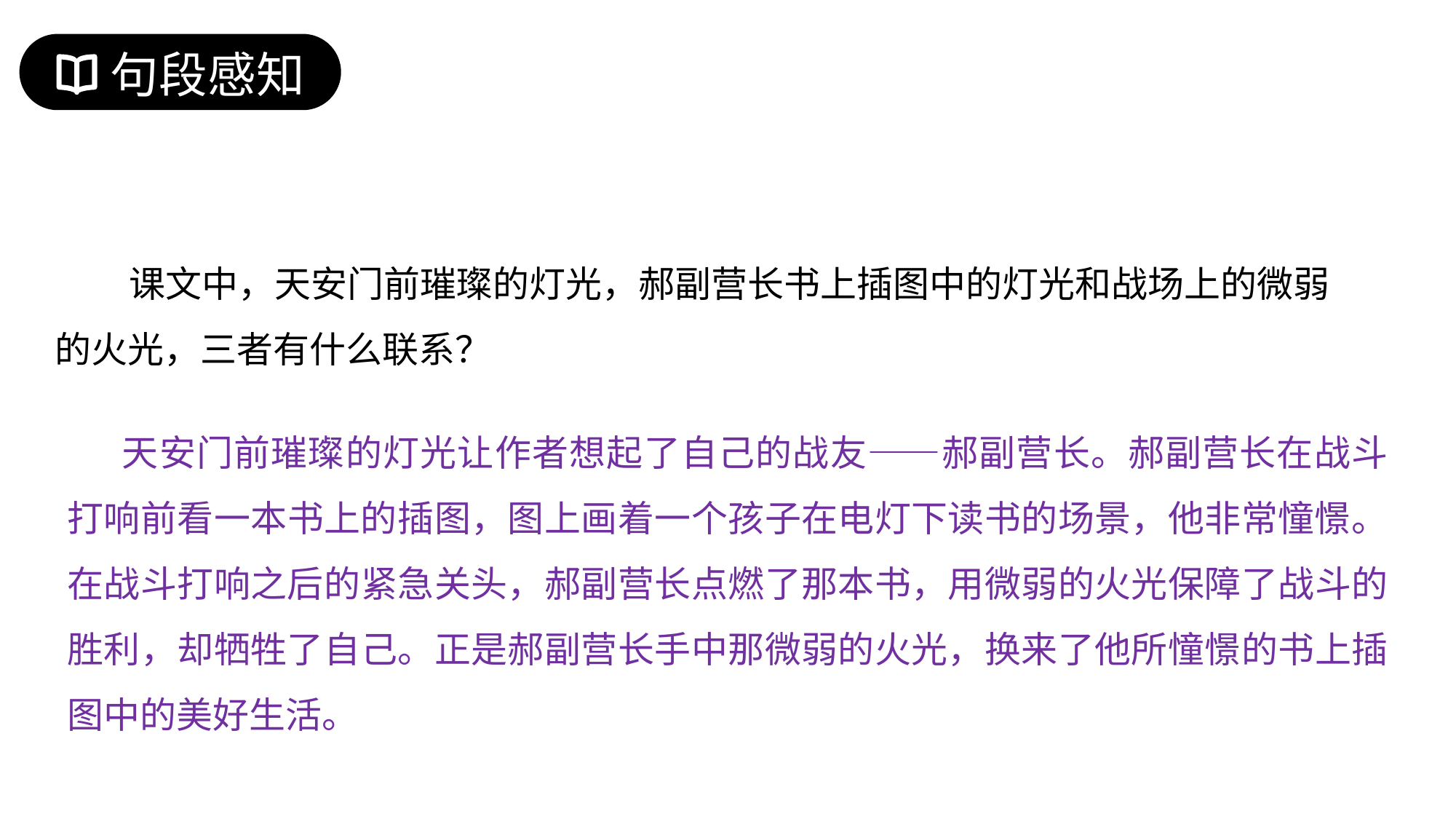

句段感知
        课文中，天安门前璀璨的灯光，郝副营长书上插图中的灯光和战场上的微弱的火光，三者有什么联系？
     天安门前璀璨的灯光让作者想起了自己的战友——郝副营长。郝副营长在战斗打响前看一本书上的插图，图上画着一个孩子在电灯下读书的场景，他非常憧憬。在战斗打响之后的紧急关头，郝副营长点燃了那本书，用微弱的火光保障了战斗的胜利，却牺牲了自己。正是郝副营长手中那微弱的火光，换来了他所憧憬的书上插图中的美好生活。